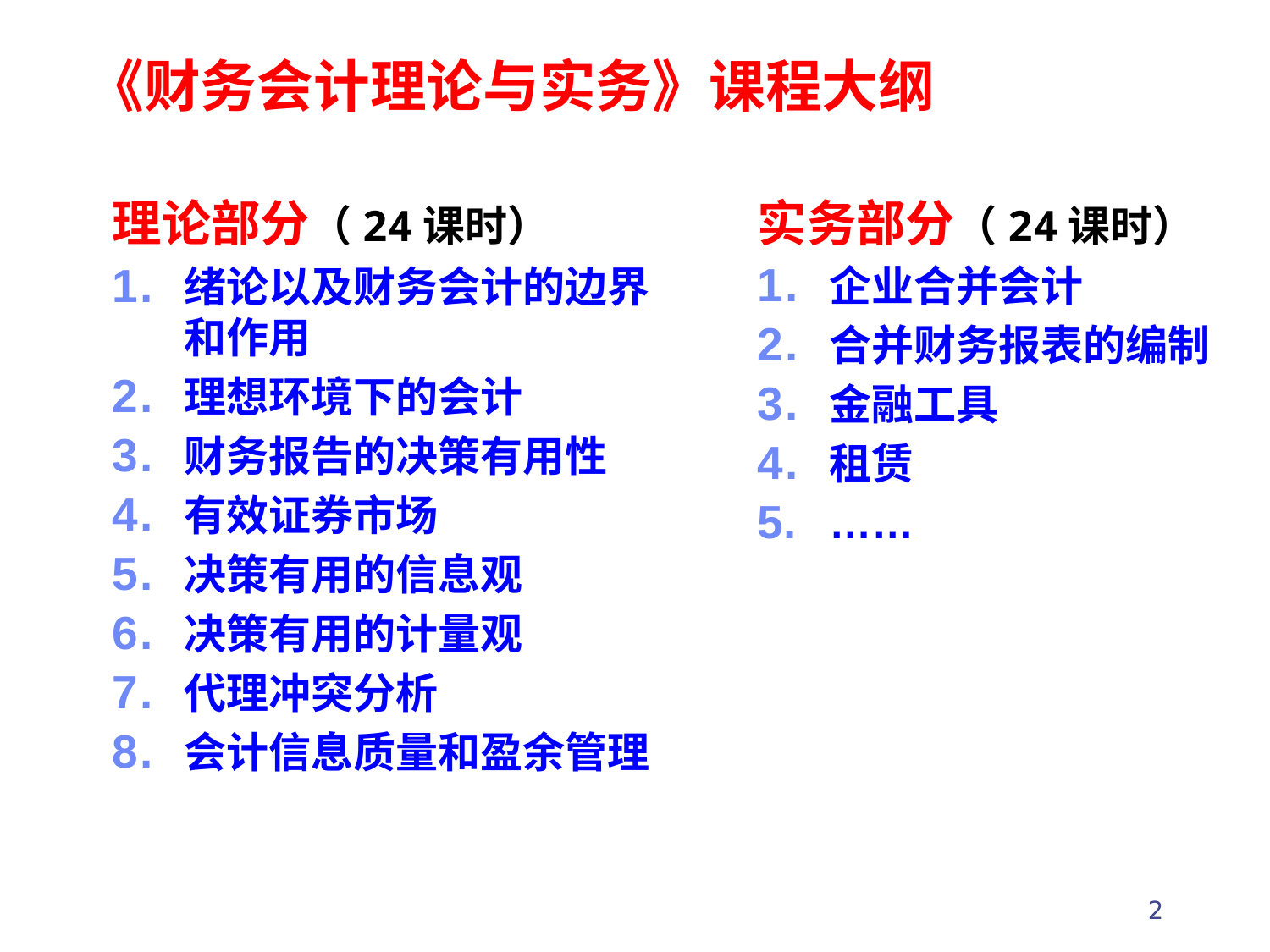

# 《财务会计理论与实务》课程大纲
实务部分（24课时）
企业合并会计
合并财务报表的编制
金融工具
租赁
……
理论部分（24课时）
绪论以及财务会计的边界和作用
理想环境下的会计
财务报告的决策有用性
有效证券市场
决策有用的信息观
决策有用的计量观
代理冲突分析
会计信息质量和盈余管理
2